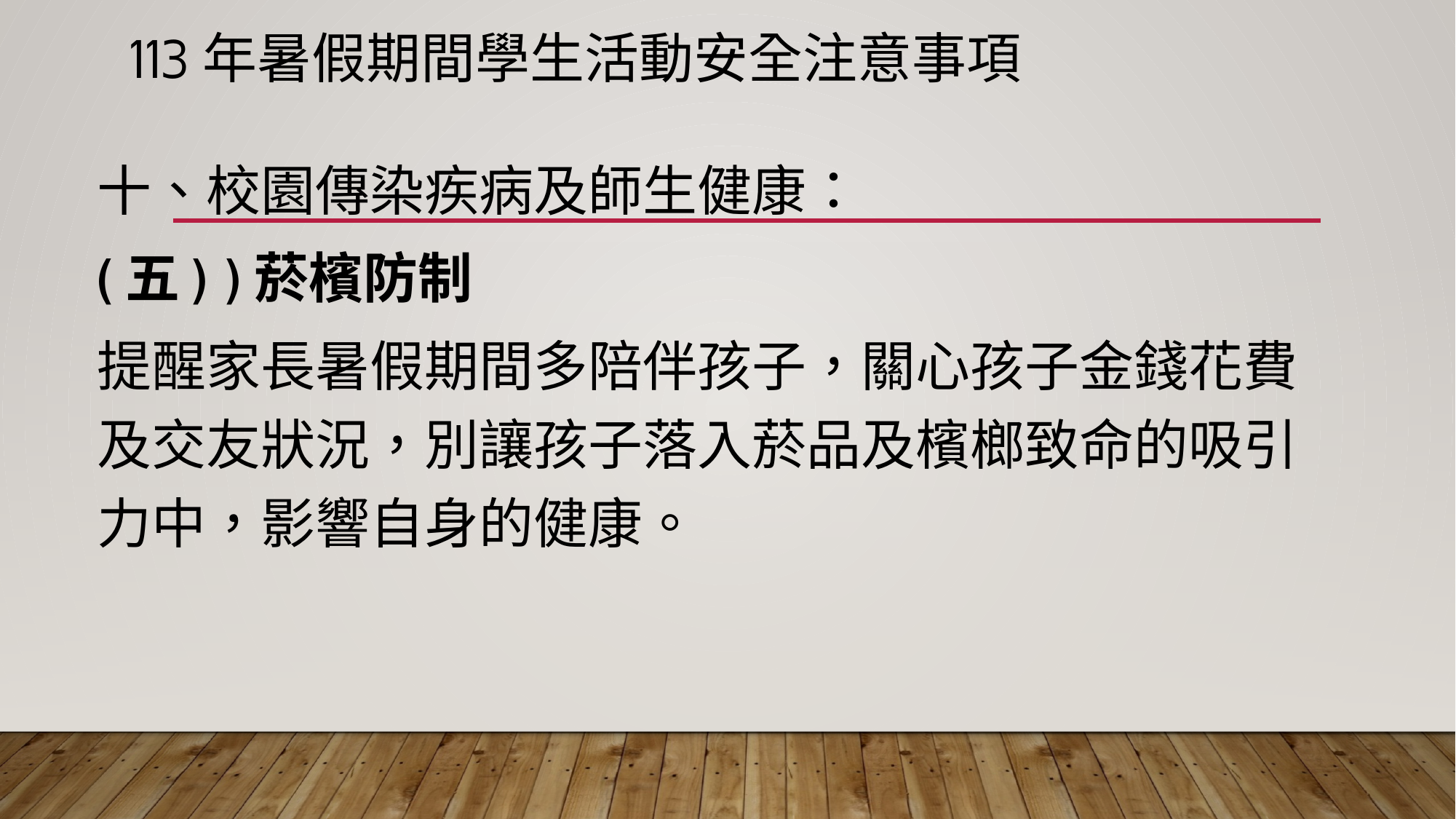

# 113年暑假期間學生活動安全注意事項
十、校園傳染疾病及師生健康：
(五) )菸檳防制
提醒家長暑假期間多陪伴孩子，關心孩子金錢花費及交友狀況，別讓孩子落入菸品及檳榔致命的吸引力中，影響自身的健康。